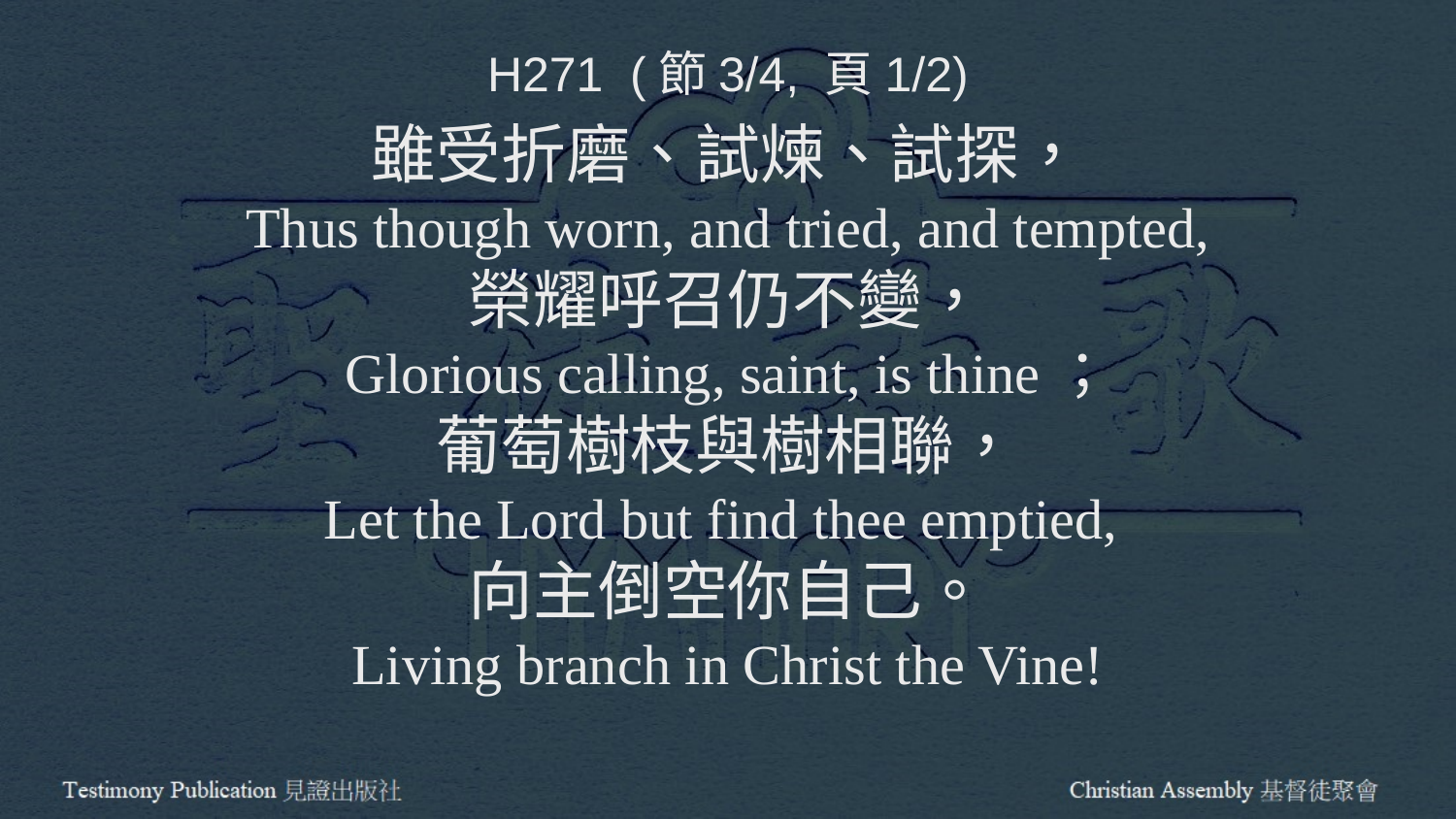

H271  (節3/4, 頁1/2)
雖受折磨、試煉、試探，
Thus though worn, and tried, and tempted,
榮耀呼召仍不變，
Glorious calling, saint, is thine；
葡萄樹枝與樹相聯，
Let the Lord but find thee emptied,
向主倒空你自己。
Living branch in Christ the Vine!